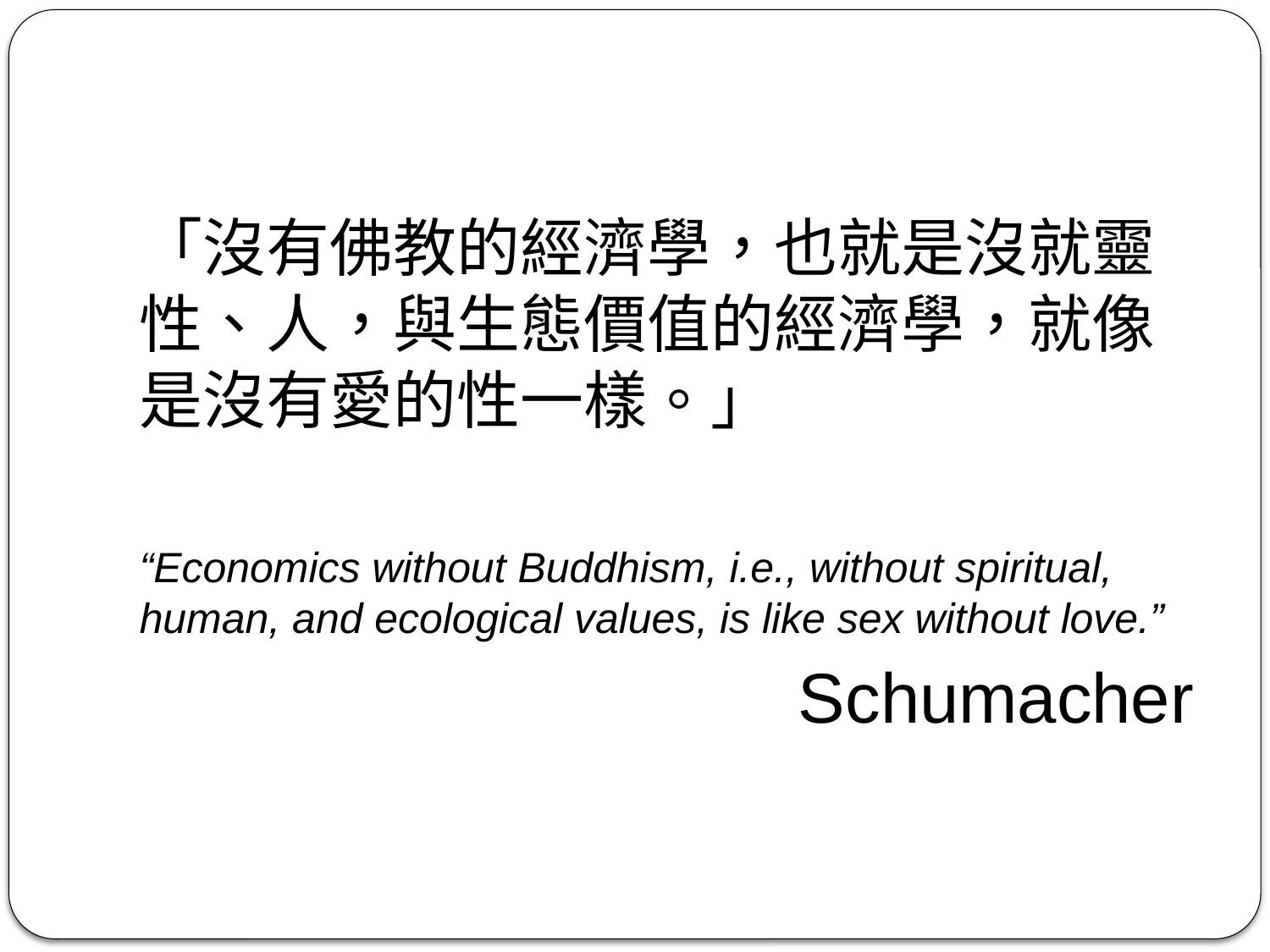

「沒有佛教的經濟學，也就是沒就靈性、人，與生態價值的經濟學，就像是沒有愛的性一樣。」

“Economics without Buddhism, i.e., without spiritual, human, and ecological values, is like sex without love.”
Schumacher